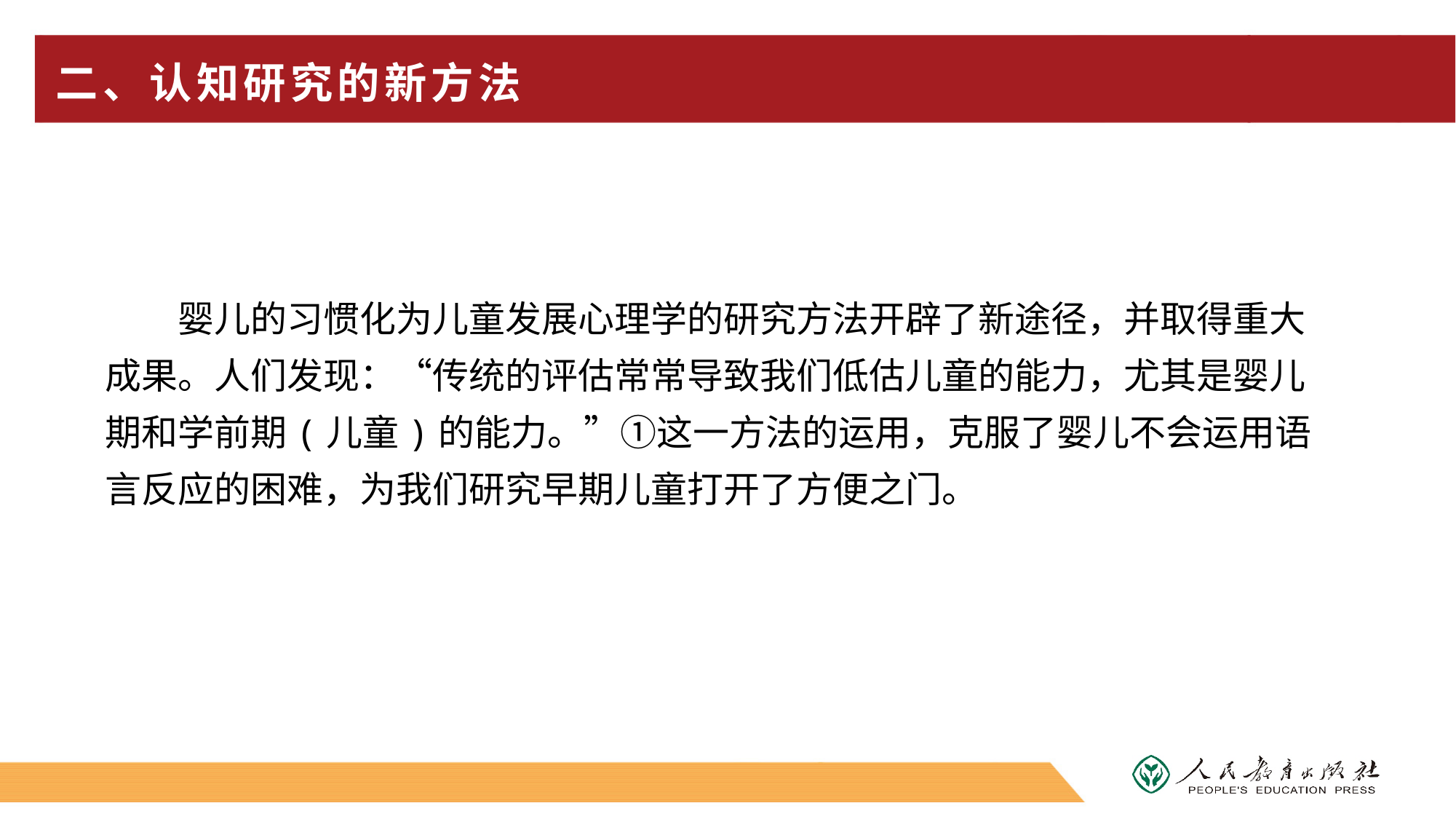

# 二、认知研究的新方法

婴儿的习惯化为儿童发展心理学的研究方法开辟了新途径，并取得重大成果。人们发现：“传统的评估常常导致我们低估儿童的能力，尤其是婴儿期和学前期(儿童)的能力。”①这一方法的运用，克服了婴儿不会运用语言反应的困难，为我们研究早期儿童打开了方便之门。